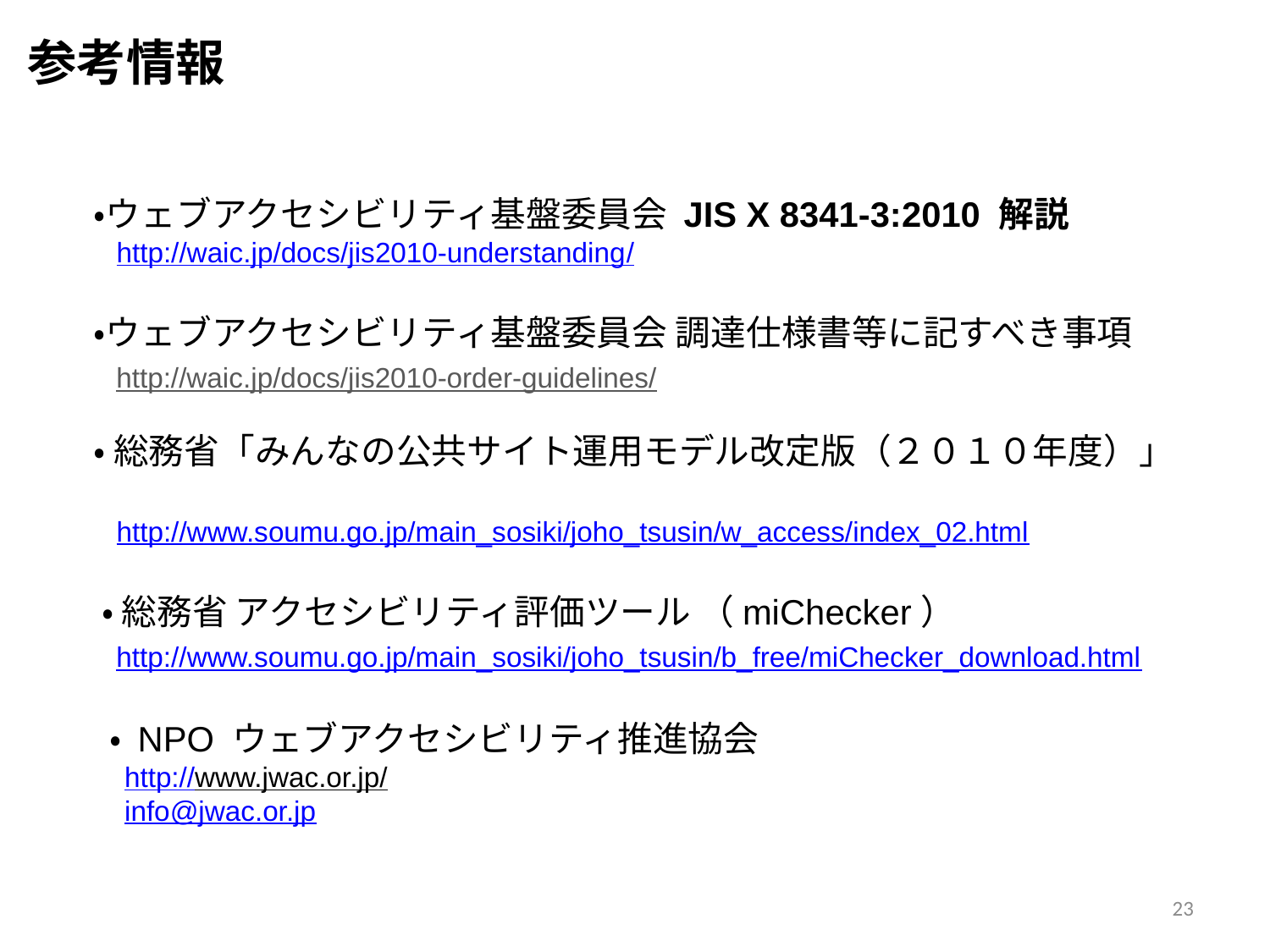

# 参考情報
 ・ウェブアクセシビリティ基盤委員会 JIS X 8341-3:2010 解説
     http://waic.jp/docs/jis2010-understanding/

 ・ウェブアクセシビリティ基盤委員会 調達仕様書等に記すべき事項
    http://waic.jp/docs/jis2010-order-guidelines/

 ・ 総務省「みんなの公共サイト運用モデル改定版（２０１０年度）」
     http://www.soumu.go.jp/main_sosiki/joho_tsusin/w_access/index_02.html

  ・ 総務省 アクセシビリティ評価ツール （miChecker）
    http://www.soumu.go.jp/main_sosiki/joho_tsusin/b_free/miChecker_download.html

   ・ NPO ウェブアクセシビリティ推進協会
      http://www.jwac.or.jp/
      info@jwac.or.jp

23